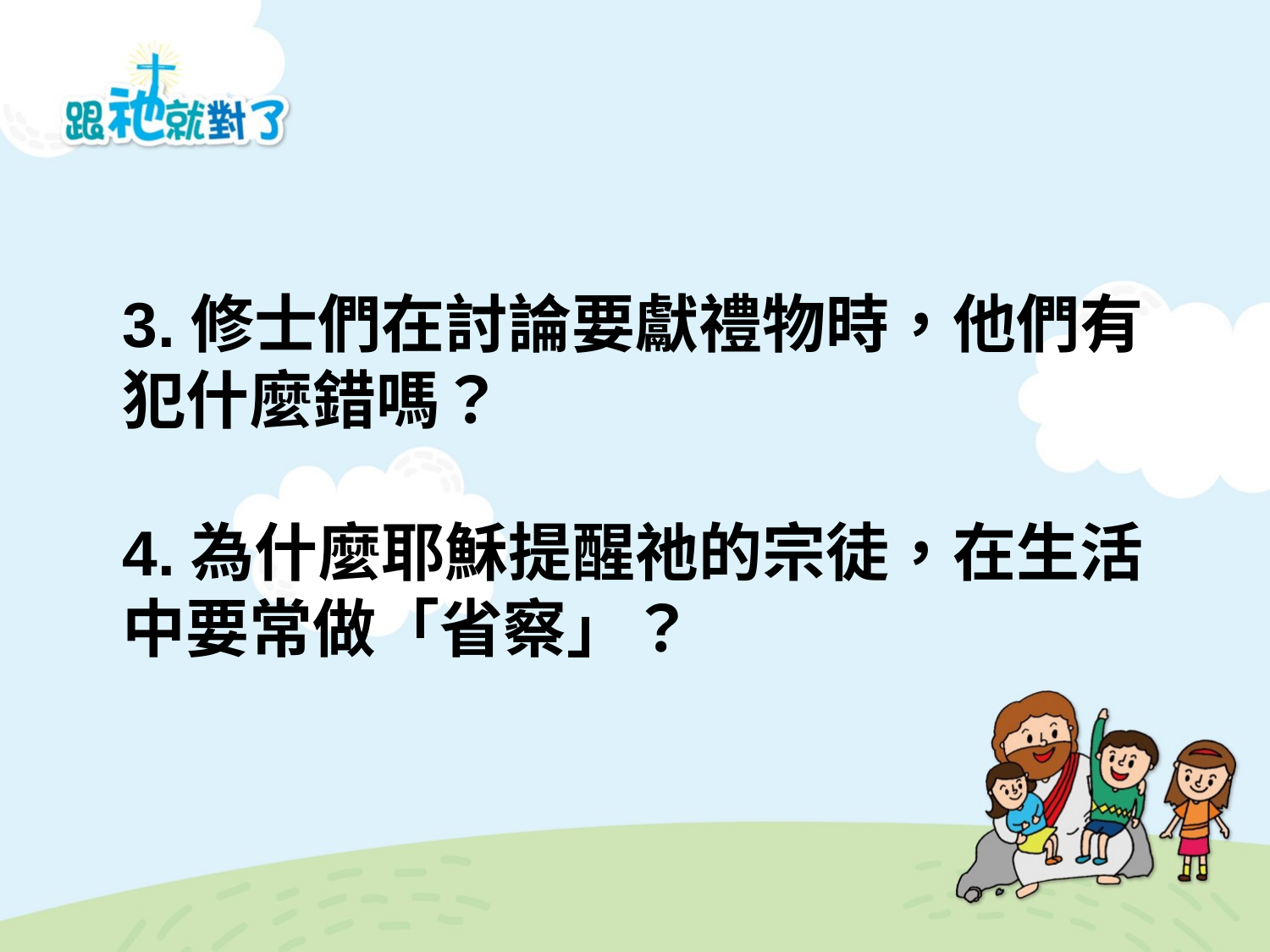

3.修士們在討論要獻禮物時，他們有犯什麼錯嗎？

4.為什麼耶穌提醒祂的宗徒，在生活中要常做「省察」？